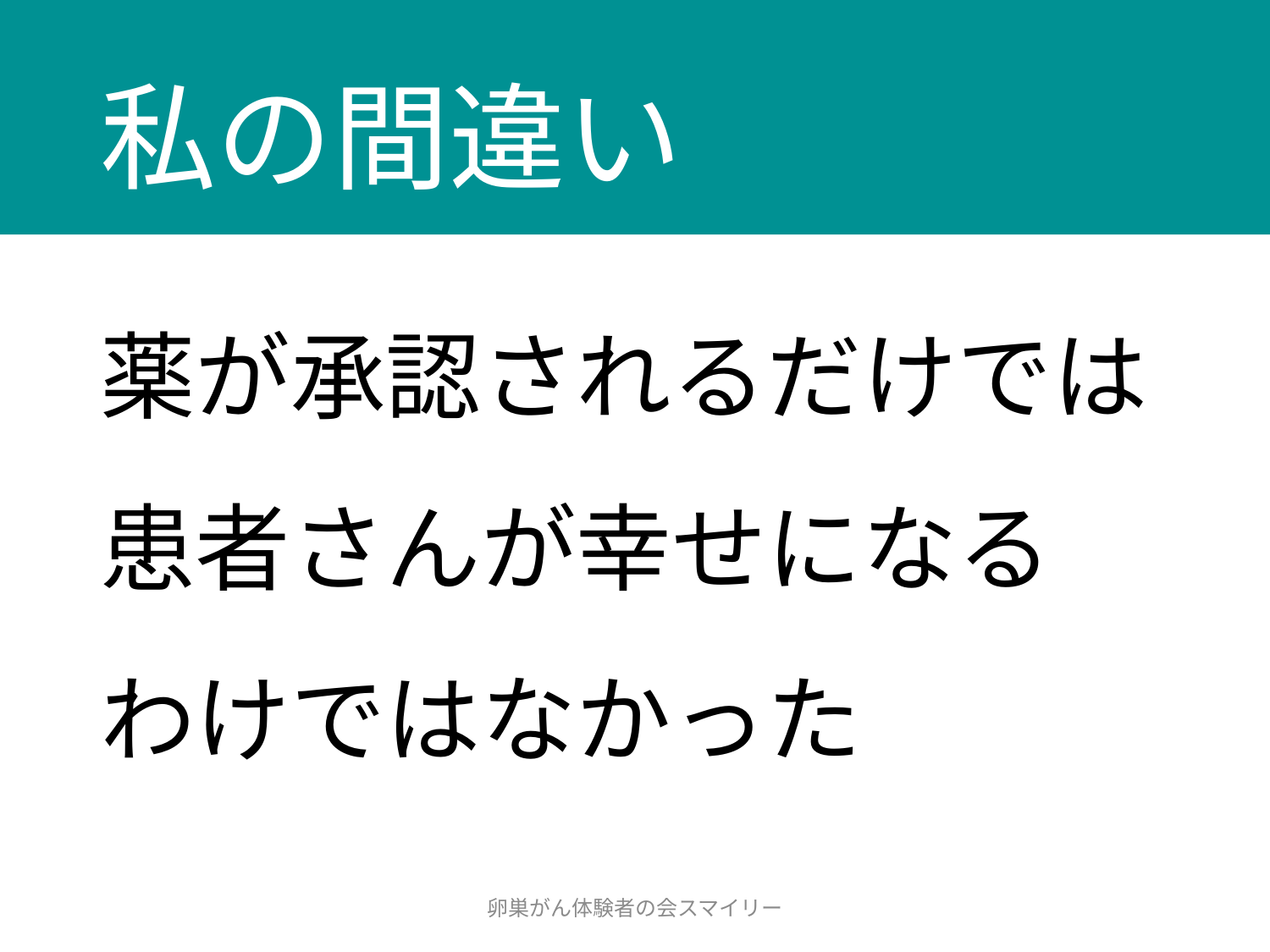

# 私の間違い
薬が承認されるだけでは
患者さんが幸せになる
わけではなかった
卵巣がん体験者の会スマイリー